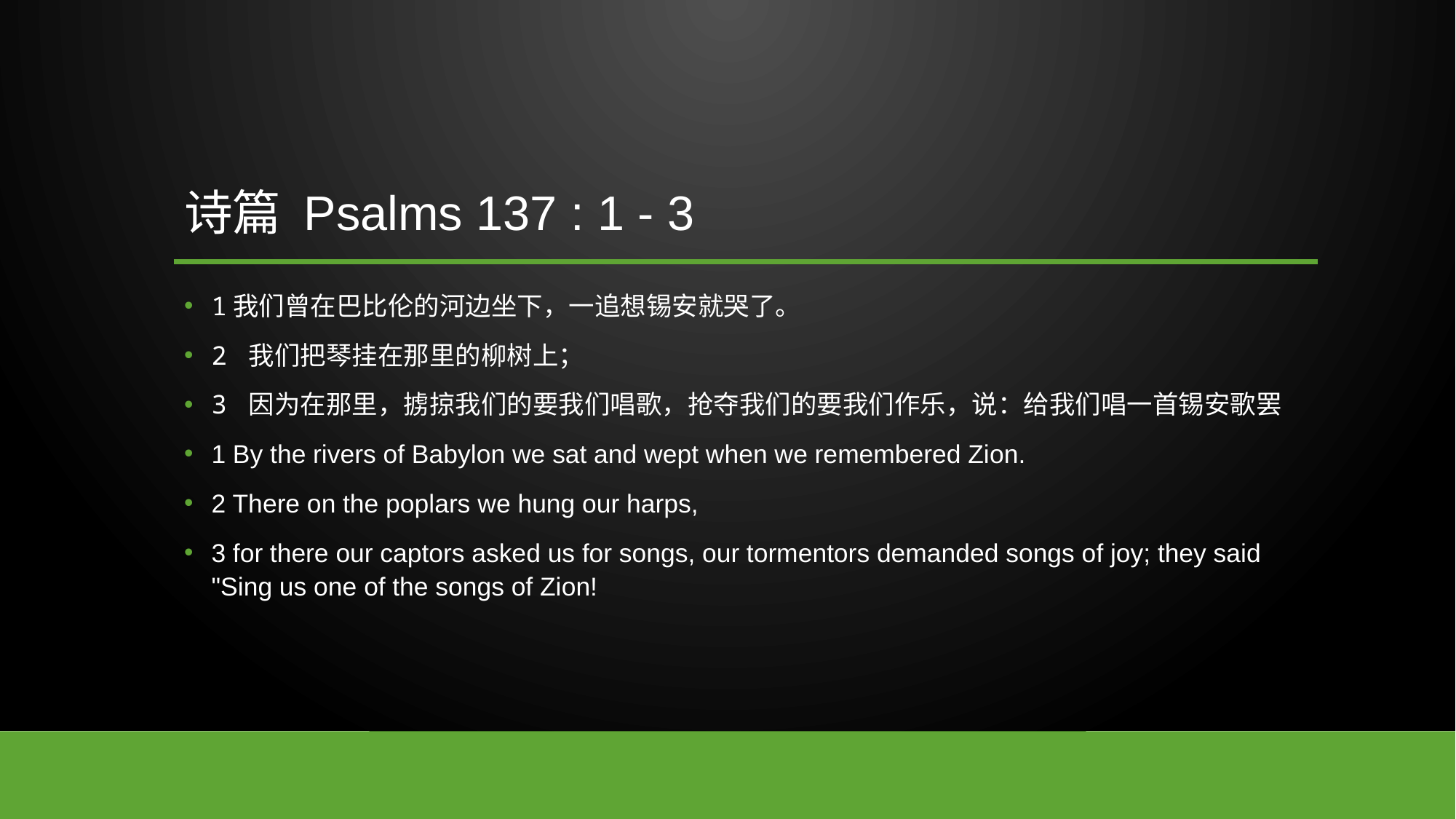

# 诗篇 Psalms 137 : 1 - 3
1我们曾在巴比伦的河边坐下，一追想锡安就哭了。
2 我们把琴挂在那里的柳树上；
3 因为在那里，掳掠我们的要我们唱歌，抢夺我们的要我们作乐，说：给我们唱一首锡安歌罢
1 By the rivers of Babylon we sat and wept when we remembered Zion.
2 There on the poplars we hung our harps,
3 for there our captors asked us for songs, our tormentors demanded songs of joy; they said "Sing us one of the songs of Zion!